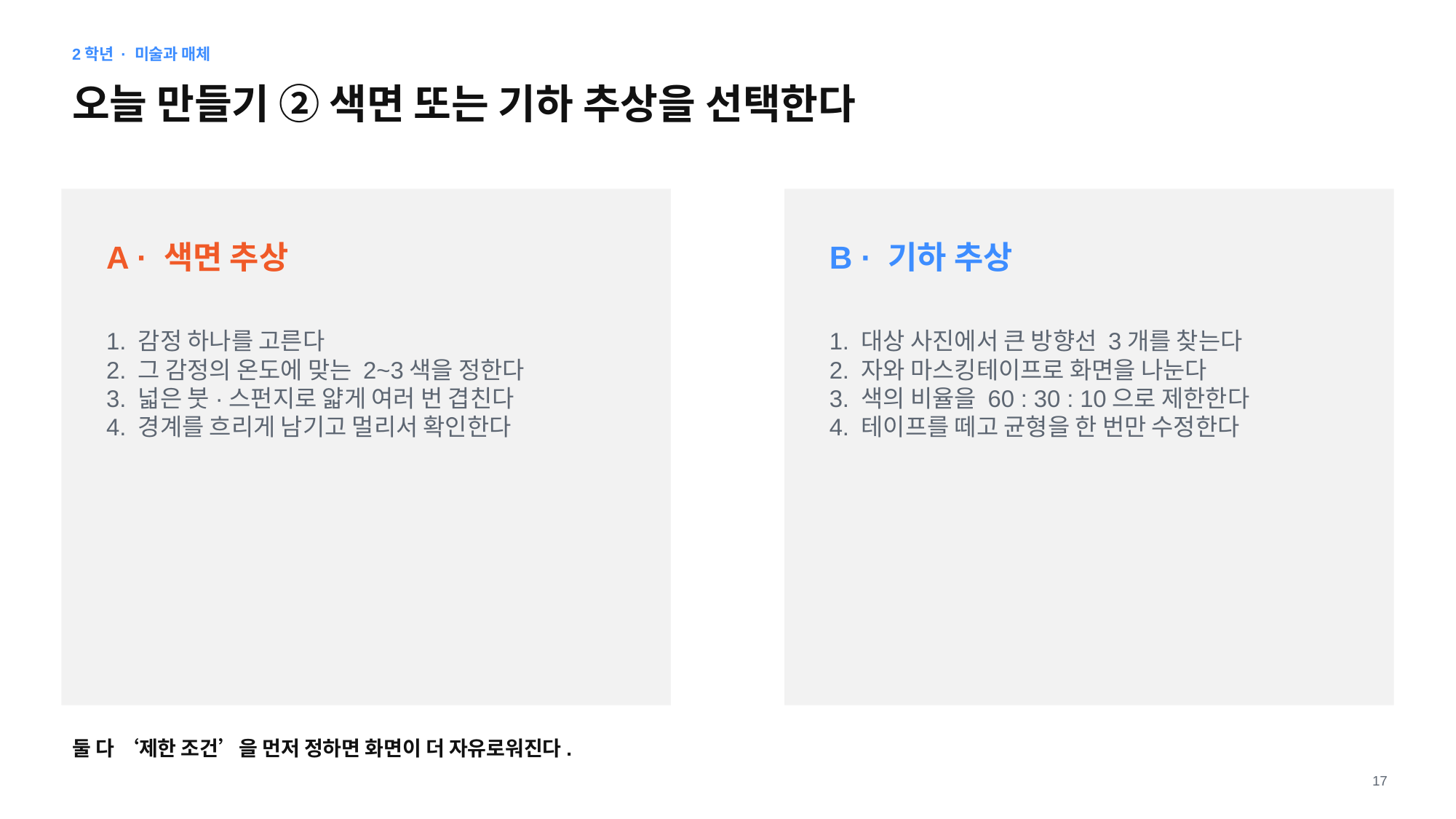

2학년 · 미술과 매체
오늘 만들기 ② 색면 또는 기하 추상을 선택한다

A · 색면 추상
B · 기하 추상
1. 감정 하나를 고른다
2. 그 감정의 온도에 맞는 2~3색을 정한다
3. 넓은 붓·스펀지로 얇게 여러 번 겹친다
4. 경계를 흐리게 남기고 멀리서 확인한다
1. 대상 사진에서 큰 방향선 3개를 찾는다
2. 자와 마스킹테이프로 화면을 나눈다
3. 색의 비율을 60 : 30 : 10으로 제한한다
4. 테이프를 떼고 균형을 한 번만 수정한다
둘 다 ‘제한 조건’을 먼저 정하면 화면이 더 자유로워진다.
17